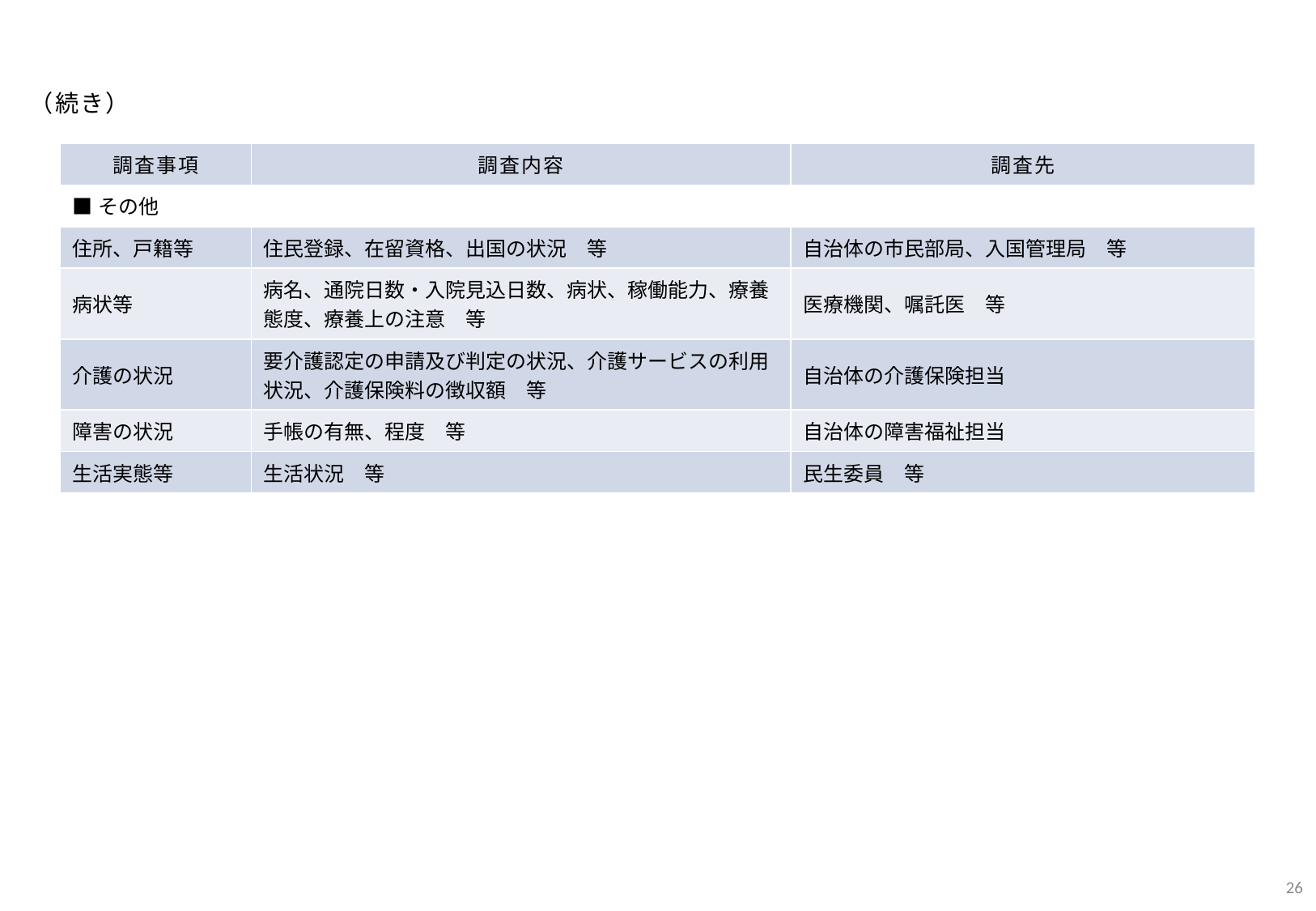

（続き）
| 調査事項 | 調査内容 | 調査先 |
| --- | --- | --- |
| ■その他 |  |  |
| 住所、戸籍等 | 住民登録、在留資格、出国の状況　等 | 自治体の市民部局、入国管理局　等 |
| 病状等 | 病名、通院日数・入院見込日数、病状、稼働能力、療養態度、療養上の注意　等 | 医療機関、嘱託医　等 |
| 介護の状況 | 要介護認定の申請及び判定の状況、介護サービスの利用状況、介護保険料の徴収額　等 | 自治体の介護保険担当 |
| 障害の状況 | 手帳の有無、程度　等 | 自治体の障害福祉担当 |
| 生活実態等 | 生活状況　等 | 民生委員　等 |
26